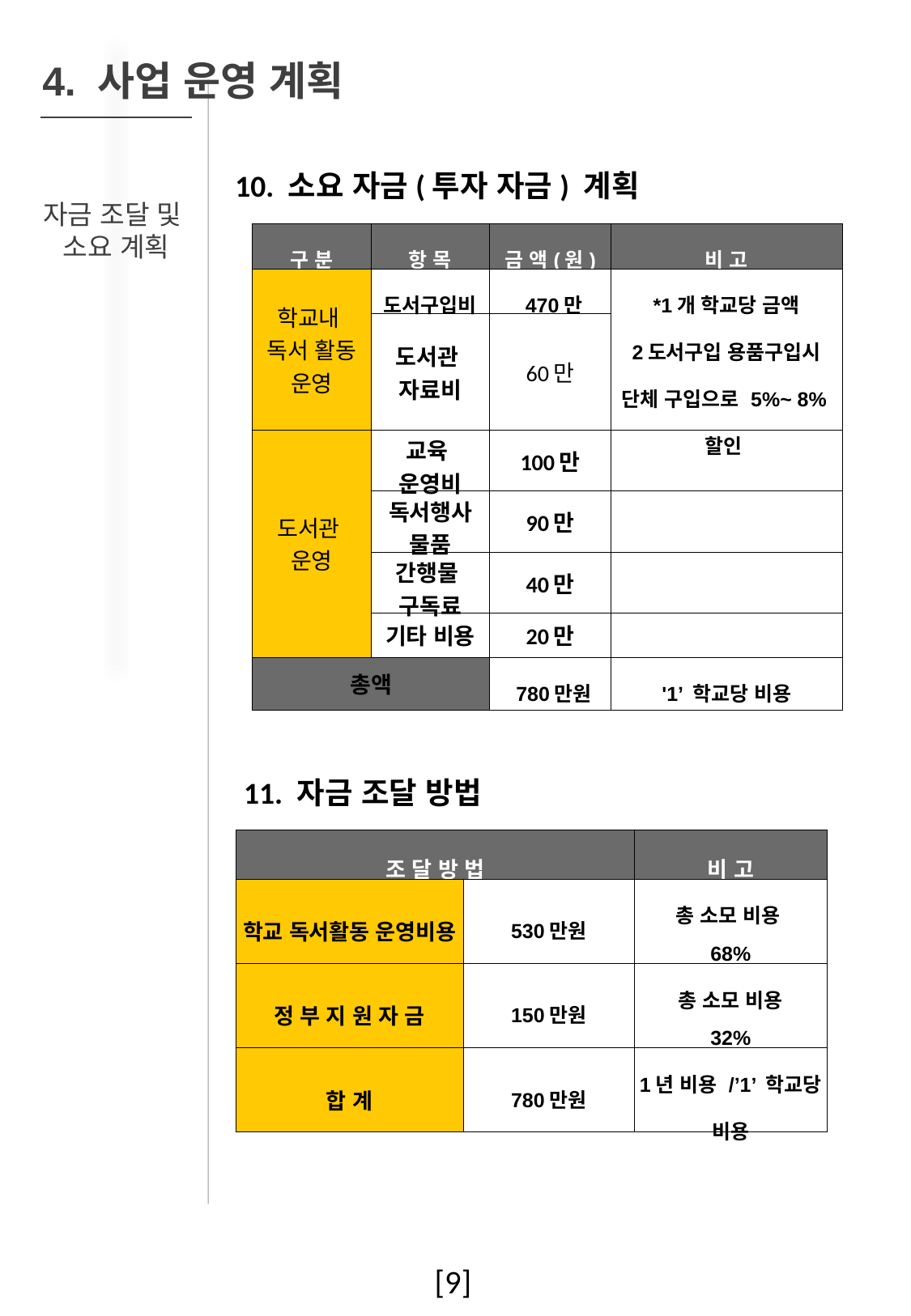

4. 사업 운영 계획
10. 소요 자금(투자 자금) 계획
자금 조달 및
소요 계획
| 구 분 | 항 목 | 금 액(원) | 비 고 |
| --- | --- | --- | --- |
| 학교내 독서 활동 운영 | 도서구입비 | 470만 | \*1개 학교당 금액 2도서구입 용품구입시 단체 구입으로 5%~ 8%할인 |
|  | 도서관 자료비 | 60만 |  |
| 도서관 운영 | 교육 운영비 | 100만 |  |
|  | 독서행사 물품 | 90만 |  |
|  | 간행물 구독료 | 40만 |  |
|  | 기타 비용 | 20만 |  |
| 총액 |  | 780만원 | '1’ 학교당 비용 |
11. 자금 조달 방법
| 조 달 방 법 |  | 비 고 |
| --- | --- | --- |
| 학교 독서활동 운영비용 | 530만원 | 총 소모 비용 68% |
| 정 부 지 원 자 금 | 150만원 | 총 소모 비용 32% |
| 합 계 | 780만원 | 1년 비용 /’1’ 학교당 비용 |
[9]